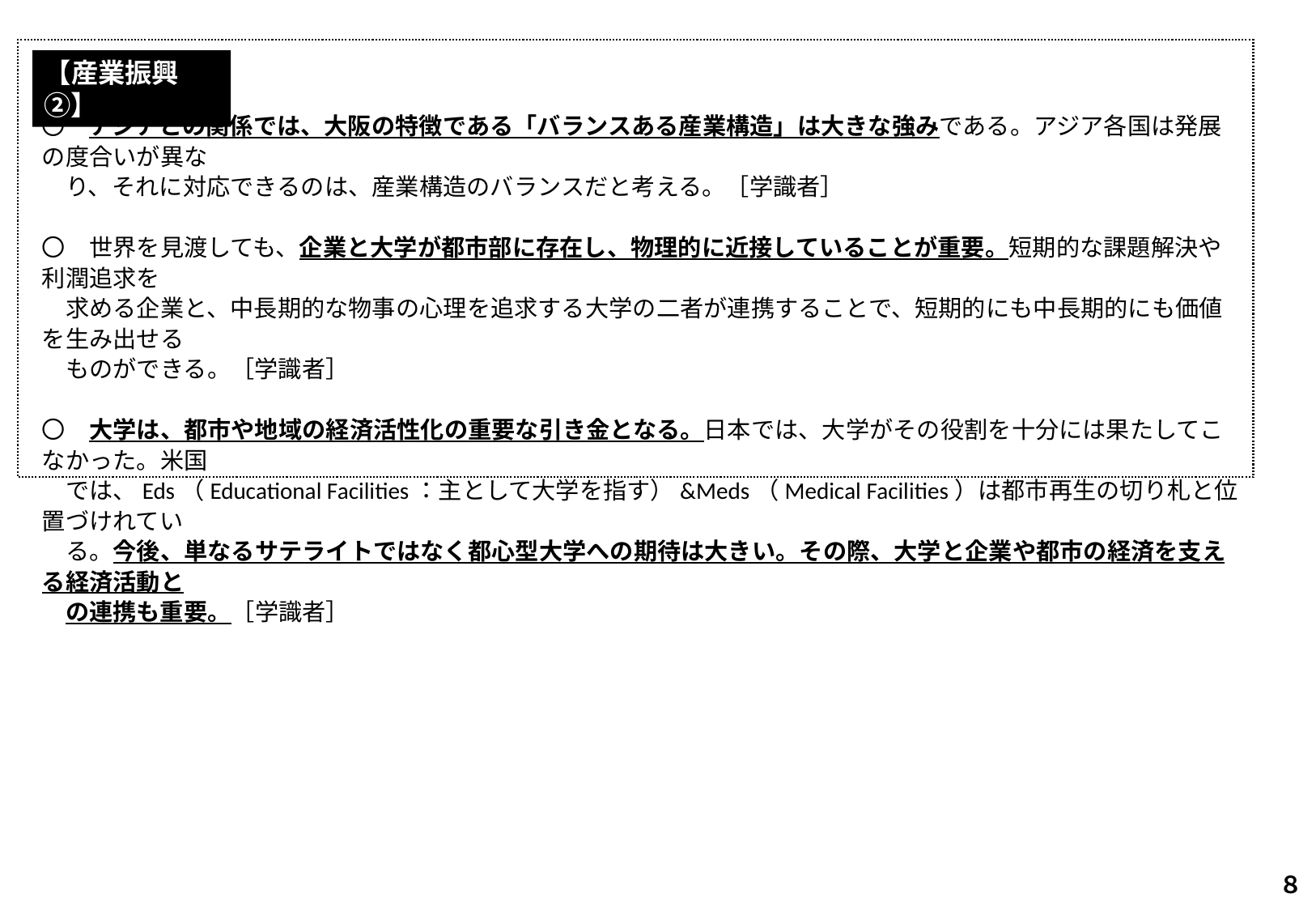

【産業振興②】

〇　アジアとの関係では、大阪の特徴である「バランスある産業構造」は大きな強みである。アジア各国は発展の度合いが異な
　り、それに対応できるのは、産業構造のバランスだと考える。［学識者］

〇　世界を見渡しても、企業と大学が都市部に存在し、物理的に近接していることが重要。短期的な課題解決や利潤追求を
　求める企業と、中長期的な物事の心理を追求する大学の二者が連携することで、短期的にも中長期的にも価値を生み出せる
　ものができる。［学識者］

〇　大学は、都市や地域の経済活性化の重要な引き金となる。日本では、大学がその役割を十分には果たしてこなかった。米国
　では、Eds（Educational Facilities：主として大学を指す）&Meds（Medical Facilities）は都市再生の切り札と位置づけれてい
　る。今後、単なるサテライトではなく都心型大学への期待は大きい。その際、大学と企業や都市の経済を支える経済活動と
　の連携も重要。［学識者］

８